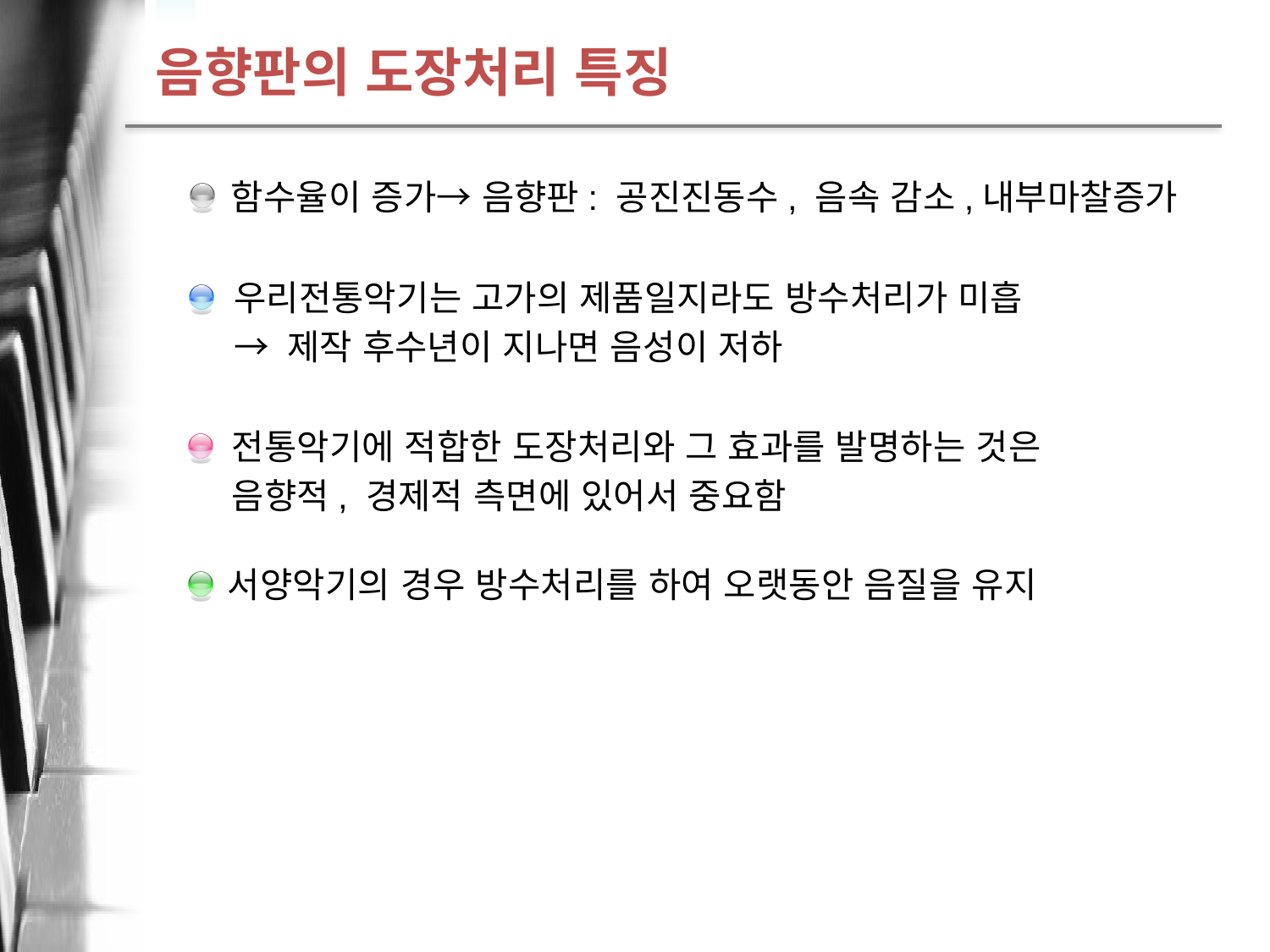

음향판의 도장처리 특징

함수율이 증가→ 음향판: 공진진동수, 음속 감소,내부마찰증가

우리전통악기는 고가의 제품일지라도 방수처리가 미흡
→ 제작 후수년이 지나면 음성이 저하

전통악기에 적합한 도장처리와 그 효과를 발명하는 것은
음향적, 경제적 측면에 있어서 중요함

서양악기의 경우 방수처리를 하여 오랫동안 음질을 유지